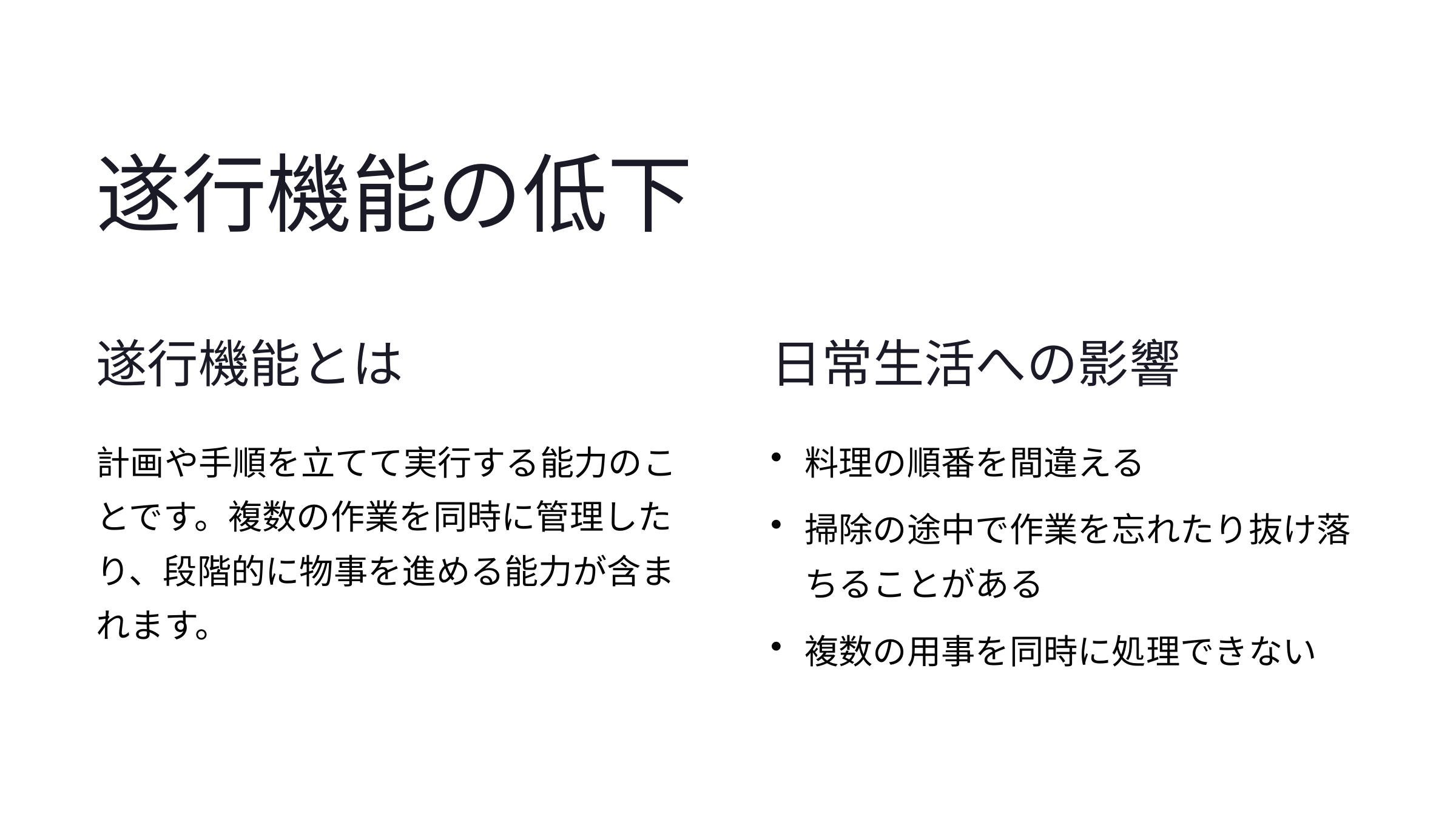

遂行機能の低下
遂行機能とは
日常生活への影響
計画や手順を立てて実行する能力のことです。複数の作業を同時に管理したり、段階的に物事を進める能力が含まれます。
料理の順番を間違える
掃除の途中で作業を忘れたり抜け落ちることがある
複数の用事を同時に処理できない